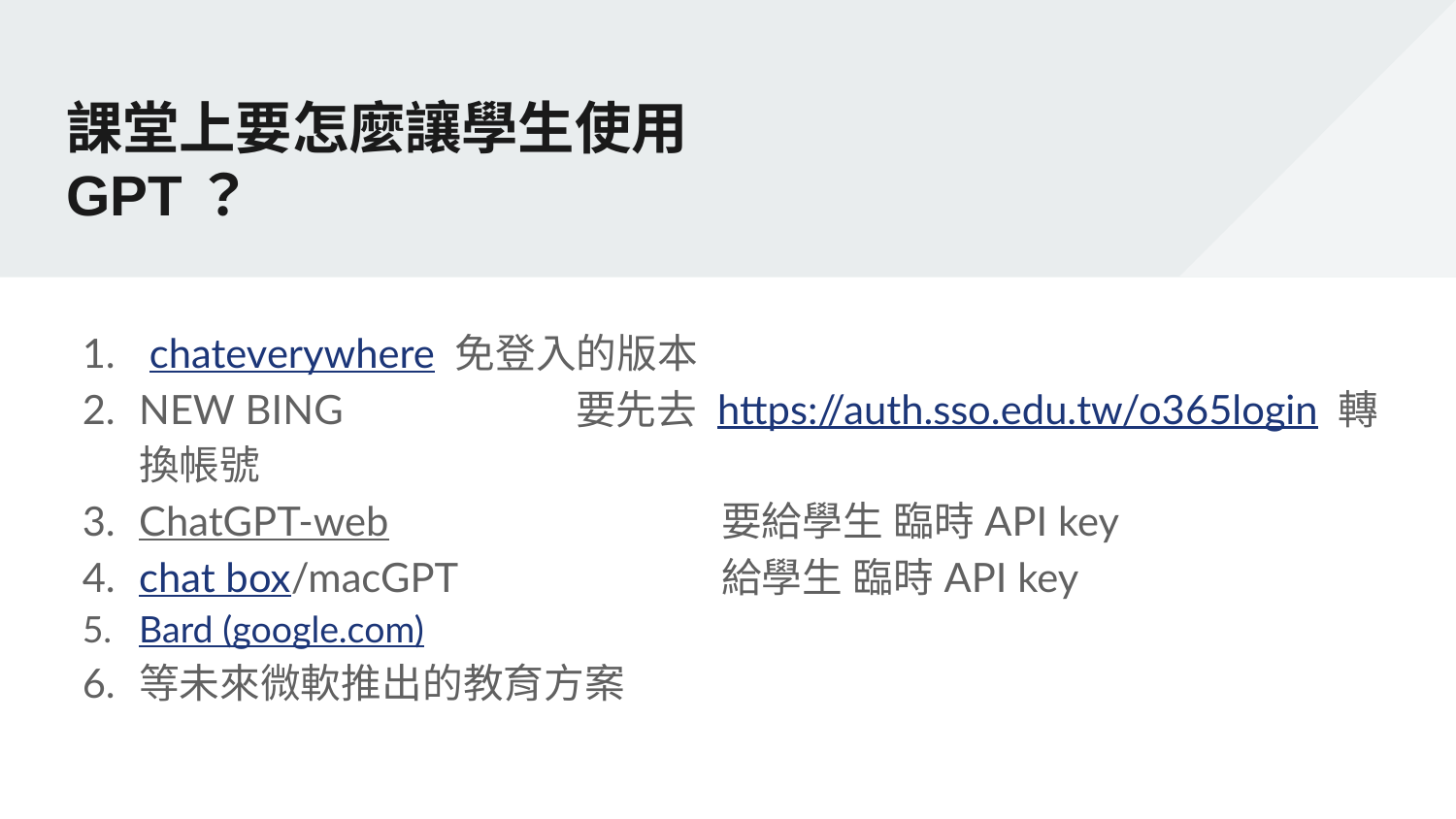

# 課堂上要怎麼讓學生使用GPT？
 chateverywhere 免登入的版本
NEW BING		要先去 https://auth.sso.edu.tw/o365login 轉換帳號
ChatGPT-web 			要給學生 臨時API key
chat box/macGPT		給學生 臨時API key
Bard (google.com)
等未來微軟推出的教育方案